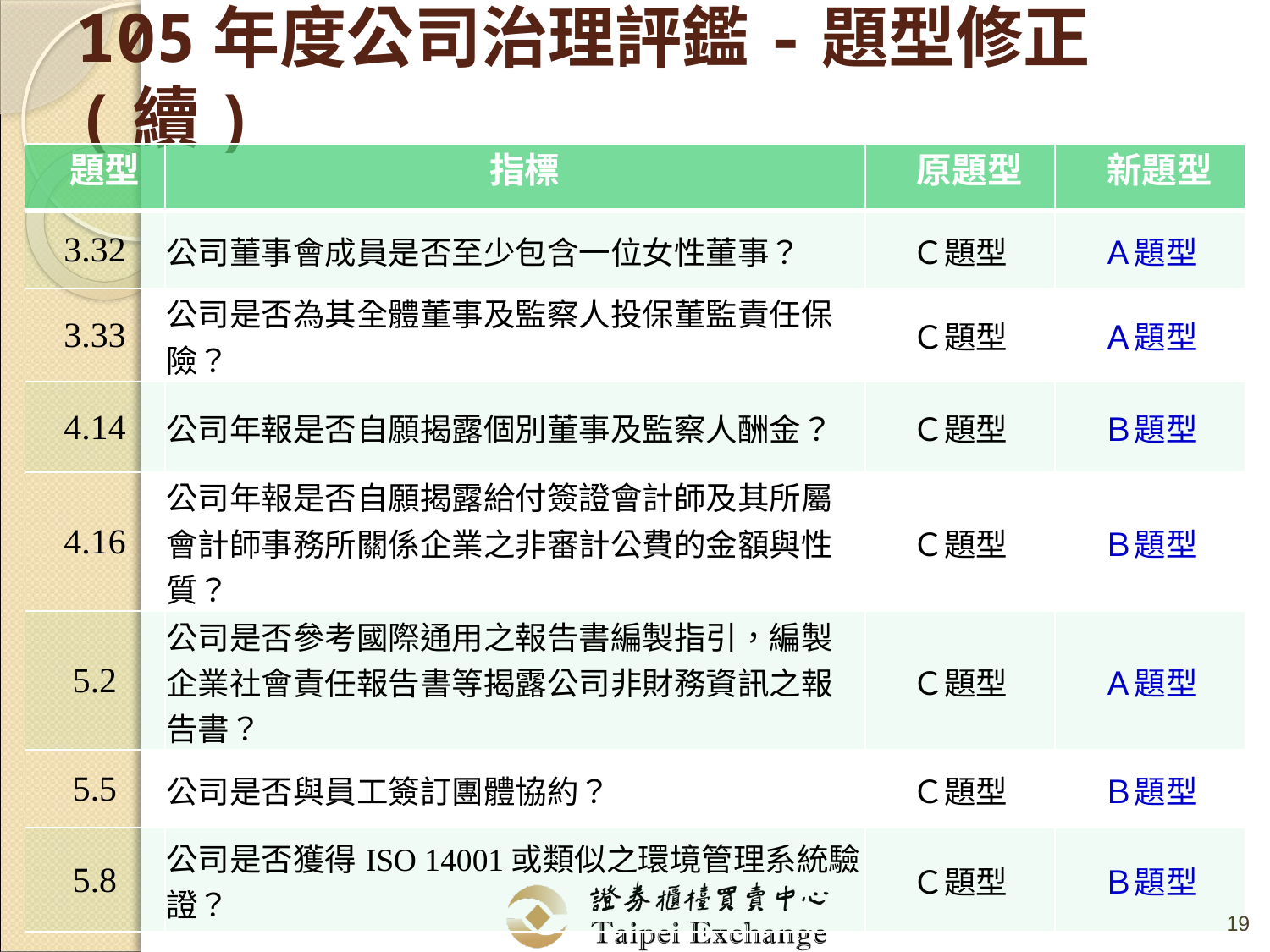

# 105年度公司治理評鑑-題型修正(續)
| 題型 | 指標 | 原題型 | 新題型 |
| --- | --- | --- | --- |
| 3.32 | 公司董事會成員是否至少包含一位女性董事？ | Ｃ題型 | Ａ題型 |
| 3.33 | 公司是否為其全體董事及監察人投保董監責任保險？ | Ｃ題型 | Ａ題型 |
| 4.14 | 公司年報是否自願揭露個別董事及監察人酬金？ | Ｃ題型 | Ｂ題型 |
| 4.16 | 公司年報是否自願揭露給付簽證會計師及其所屬會計師事務所關係企業之非審計公費的金額與性質？ | Ｃ題型 | Ｂ題型 |
| 5.2 | 公司是否參考國際通用之報告書編製指引，編製企業社會責任報告書等揭露公司非財務資訊之報告書？ | Ｃ題型 | Ａ題型 |
| 5.5 | 公司是否與員工簽訂團體協約？ | Ｃ題型 | Ｂ題型 |
| 5.8 | 公司是否獲得ISO 14001或類似之環境管理系統驗證？ | Ｃ題型 | Ｂ題型 |

19